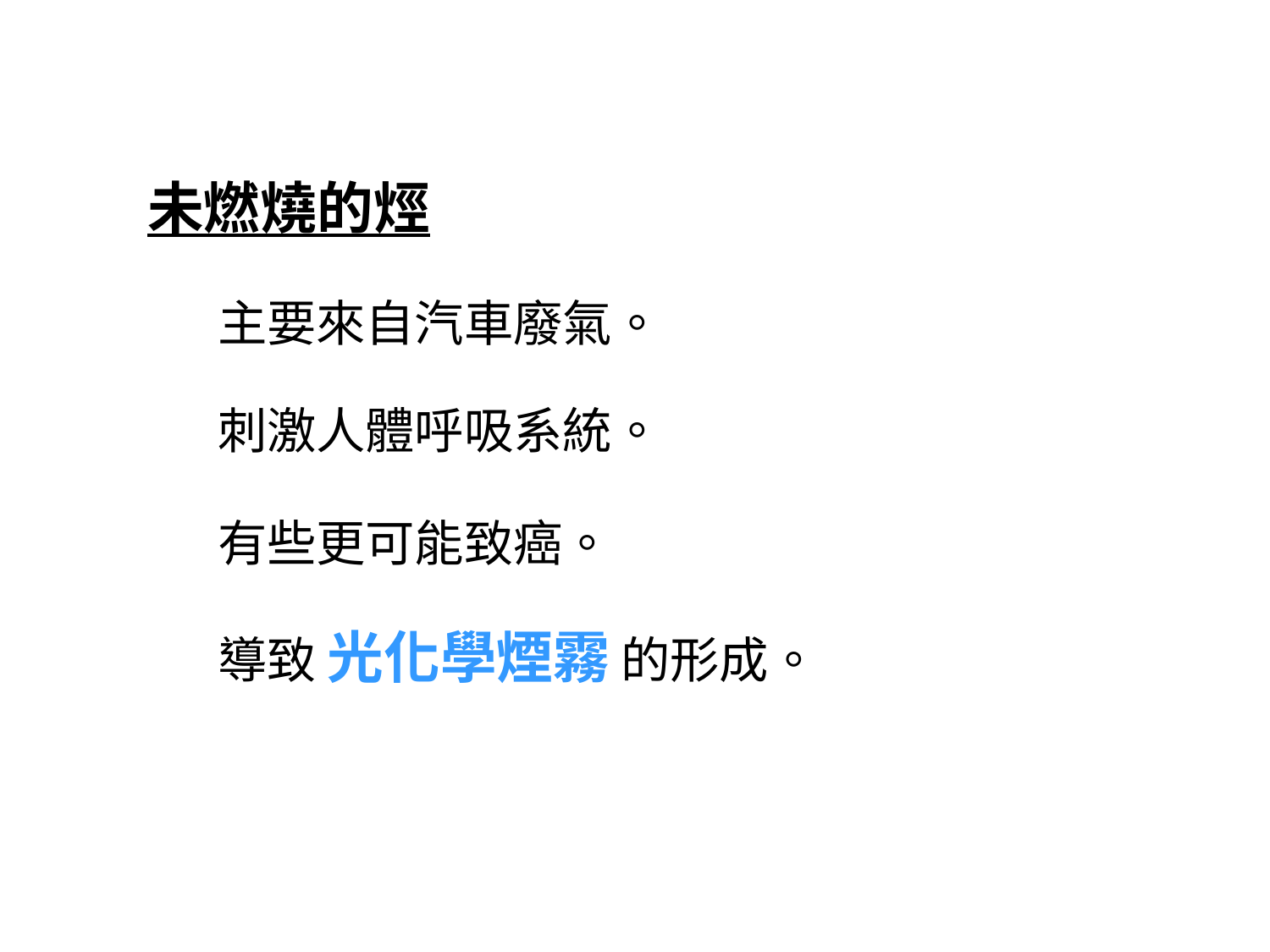

未燃燒的烴
主要來自汽車廢氣。
刺激人體呼吸系統。
有些更可能致癌。
導致 光化學煙霧 的形成。